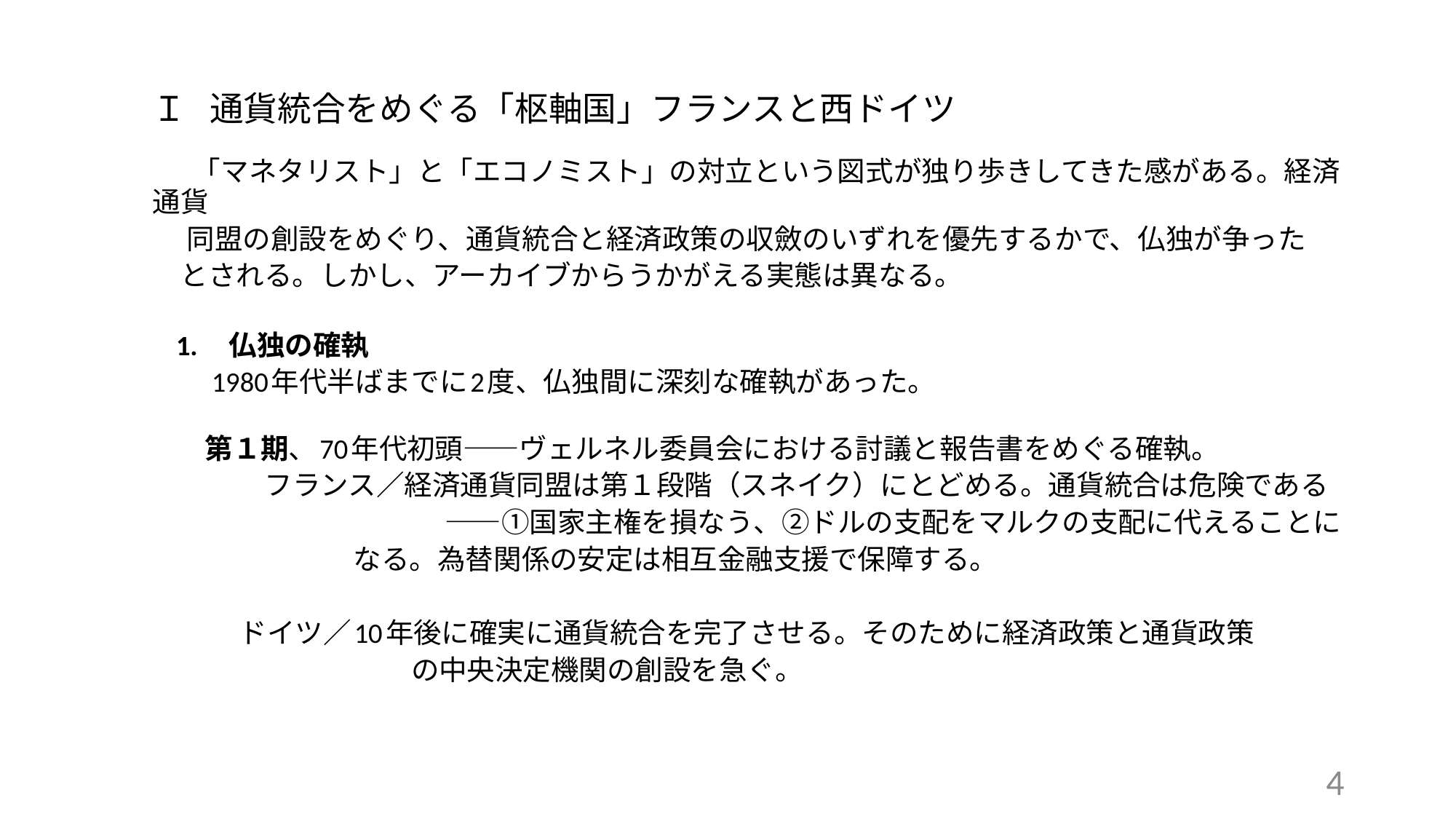

Ｉ   通貨統合をめぐる「枢軸国」フランスと西ドイツ

　　「マネタリスト」と「エコノミスト」の対立という図式が独り歩きしてきた感がある。経済通貨
　 同盟の創設をめぐり、通貨統合と経済政策の収斂のいずれを優先するかで、仏独が争った
    とされる。しかし、アーカイブからうかがえる実態は異なる。

　1.　仏独の確執
　　1980年代半ばまでに2度、仏独間に深刻な確執があった。

　　  第１期、70年代初頭――ヴェルネル委員会における討議と報告書をめぐる確執。
　　　　フランス／経済通貨同盟は第１段階（スネイク）にとどめる。通貨統合は危険である
　　　　　　　　　　  ――①国家主権を損なう、②ドルの支配をマルクの支配に代えることに
                                なる。為替関係の安定は相互金融支援で保障する。

         　ドイツ／10年後に確実に通貨統合を完了させる。そのために経済政策と通貨政策
　　　　　　　　　 の中央決定機関の創設を急ぐ。

4